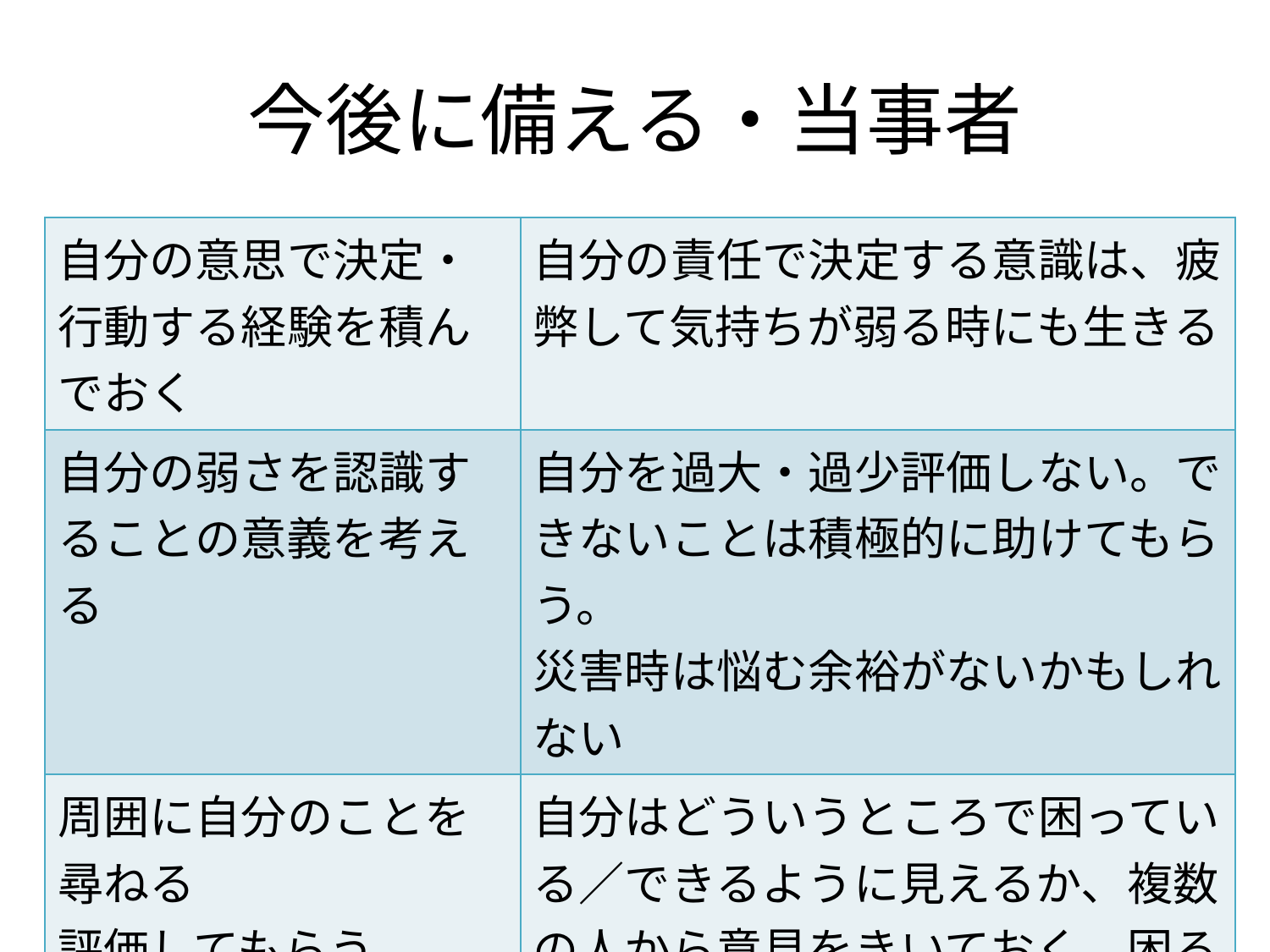

# 今後に備える・当事者
| 自分の意思で決定・行動する経験を積んでおく | 自分の責任で決定する意識は、疲弊して気持ちが弱る時にも生きる |
| --- | --- |
| 自分の弱さを認識することの意義を考える | 自分を過大・過少評価しない。できないことは積極的に助けてもらう。 災害時は悩む余裕がないかもしれない |
| 周囲に自分のことを 尋ねる 評価してもらう | 自分はどういうところで困っている／できるように見えるか、複数の人から意見をきいておく。困るポイントを判断しやすくなる |